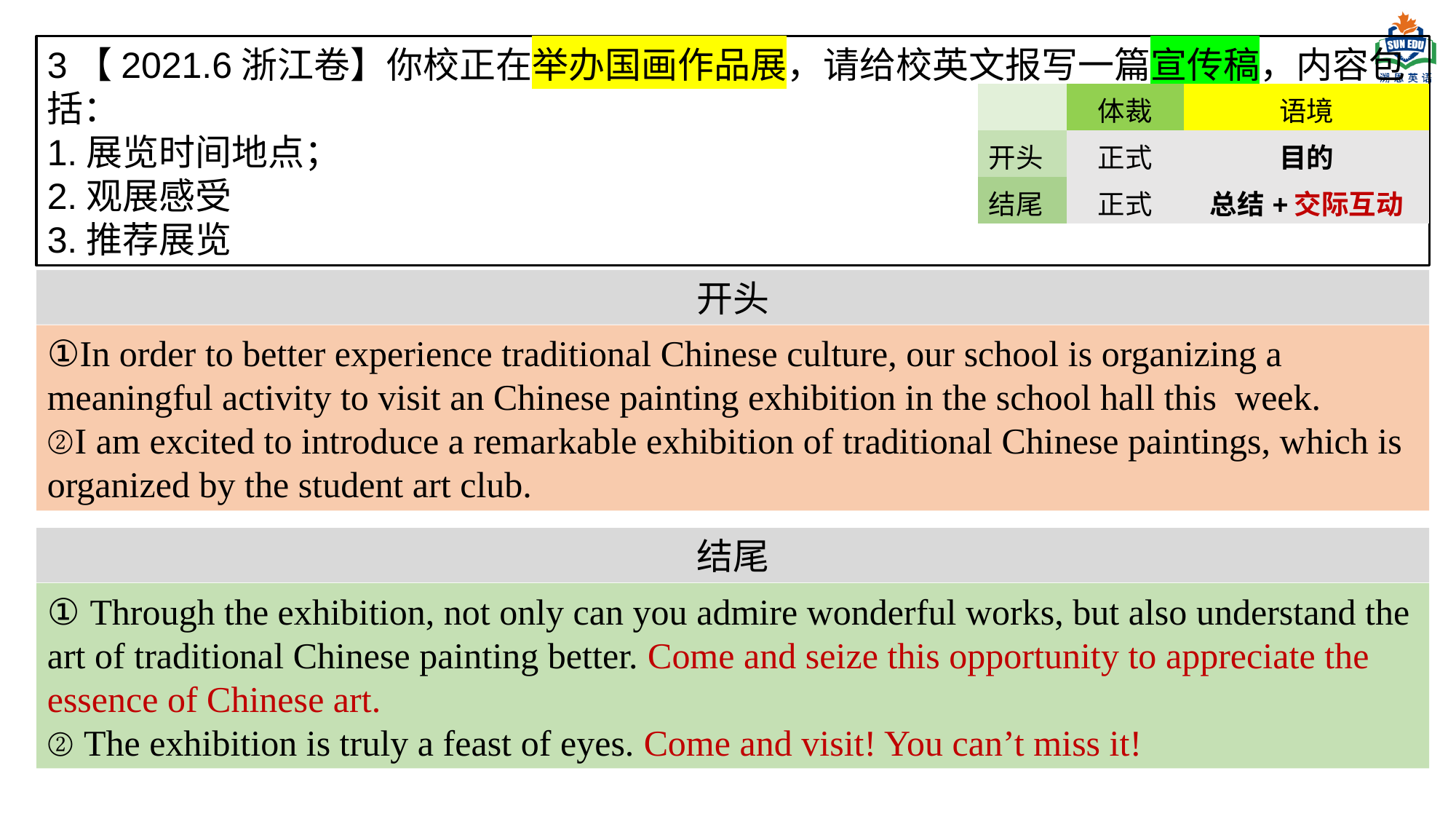

3【2021.6浙江卷】你校正在举办国画作品展，请给校英文报写一篇宣传稿，内容包括：
1.展览时间地点；
2.观展感受
3.推荐展览
|  | 体裁 | 语境 |
| --- | --- | --- |
| 开头 | 正式 | 目的 |
| 结尾 | 正式 | 总结+交际互动 |
开头
①In order to better experience traditional Chinese culture, our school is organizing a meaningful activity to visit an Chinese painting exhibition in the school hall this  week.
②I am excited to introduce a remarkable exhibition of traditional Chinese paintings, which is organized by the student art club.
结尾
① Through the exhibition, not only can you admire wonderful works, but also understand the art of traditional Chinese painting better. Come and seize this opportunity to appreciate the essence of Chinese art.
② The exhibition is truly a feast of eyes. Come and visit! You can’t miss it!